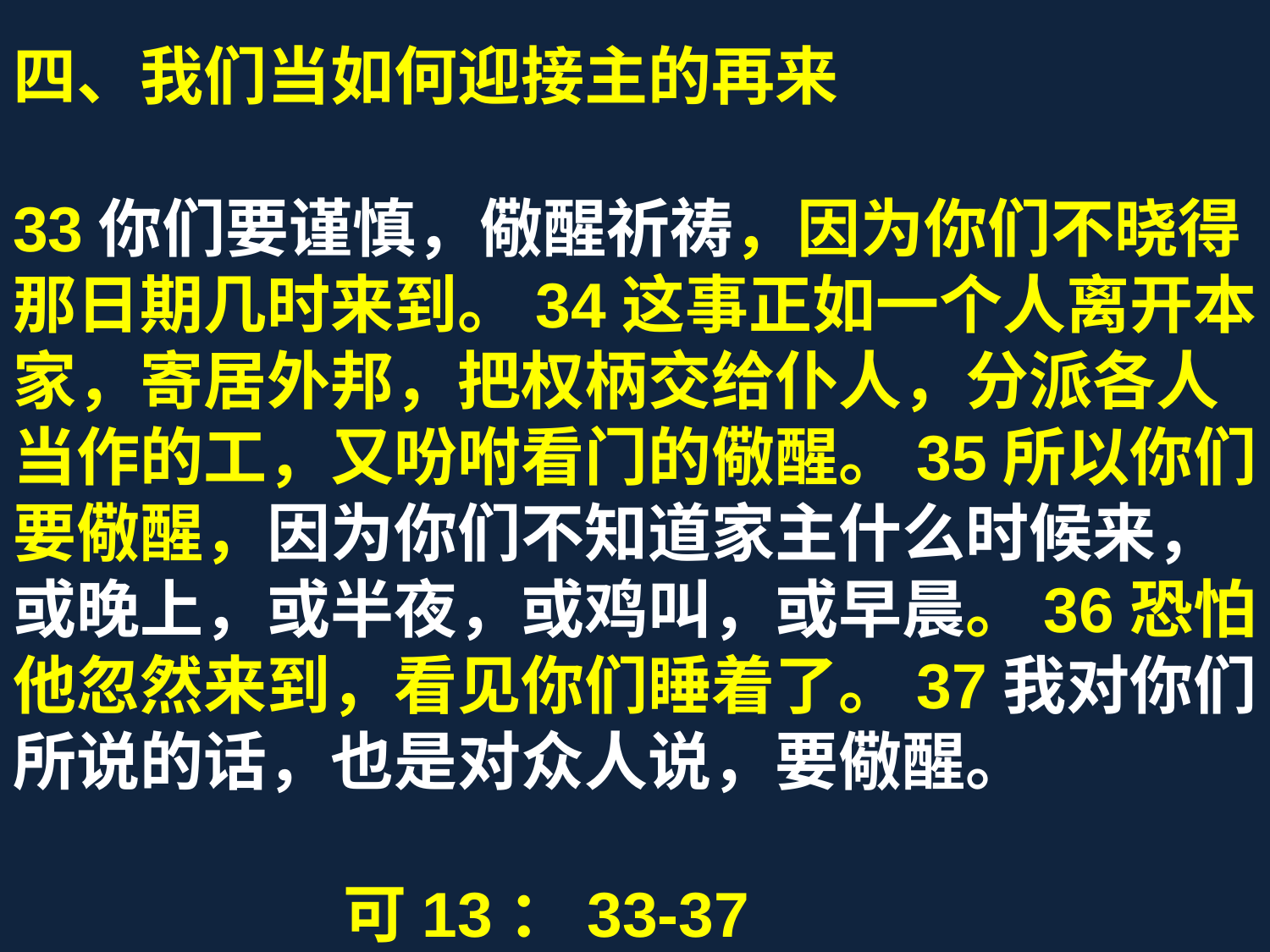

四、我们当如何迎接主的再来
33你们要谨慎，儆醒祈祷，因为你们不晓得那日期几时来到。34这事正如一个人离开本家，寄居外邦，把权柄交给仆人，分派各人当作的工，又吩咐看门的儆醒。35所以你们要儆醒，因为你们不知道家主什么时候来，或晚上，或半夜，或鸡叫，或早晨。36恐怕他忽然来到，看见你们睡着了。37我对你们所说的话，也是对众人说，要儆醒。
                       可13：33-37